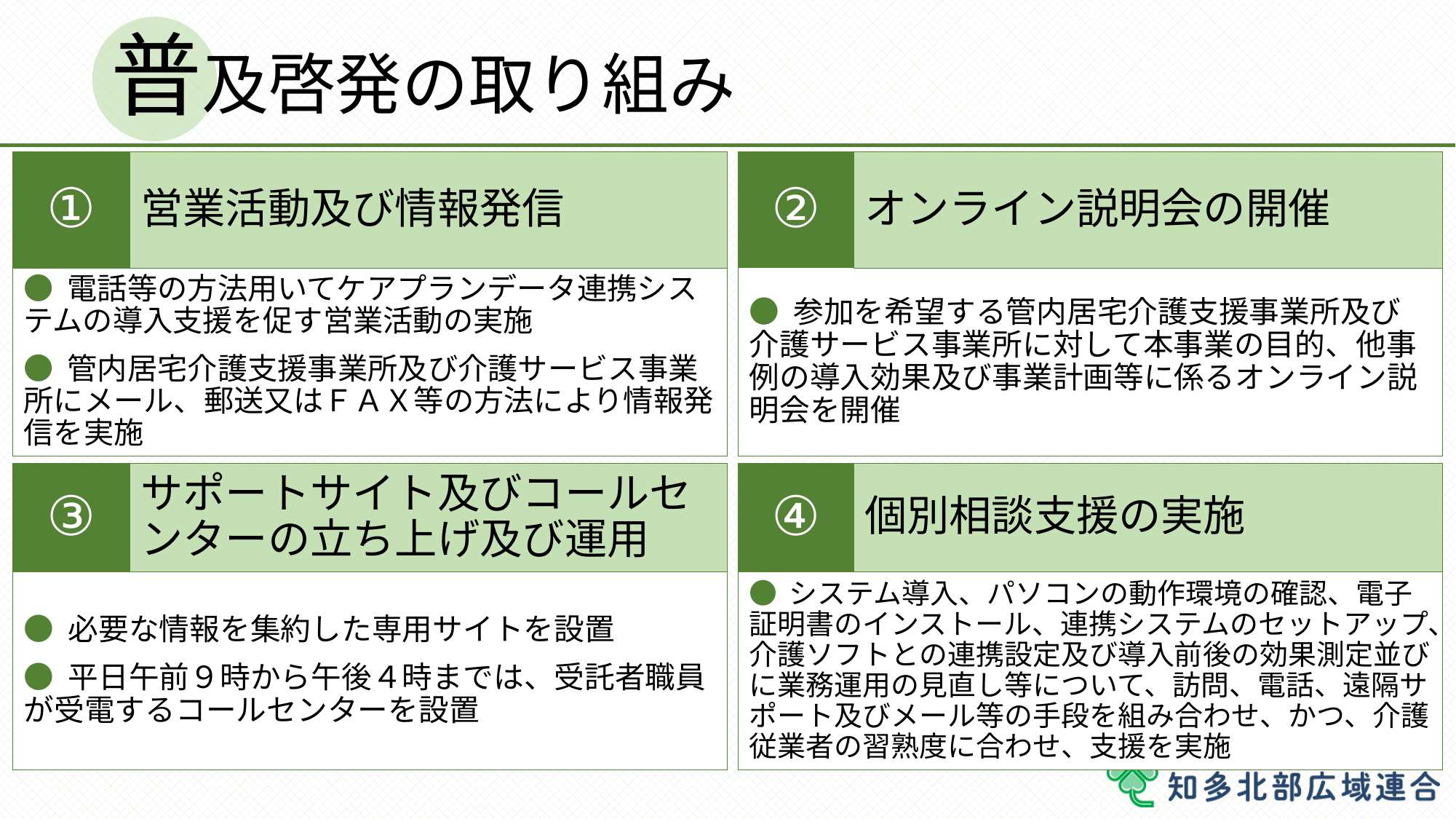

# 普及啓発の取り組み
②
オンライン説明会の開催
● 参加を希望する管内居宅介護支援事業所及び介護サービス事業所に対して本事業の目的、他事例の導入効果及び事業計画等に係るオンライン説明会を開催
①
営業活動及び情報発信
● 電話等の方法用いてケアプランデータ連携システムの導入支援を促す営業活動の実施
● 管内居宅介護支援事業所及び介護サービス事業所にメール、郵送又はＦＡＸ等の方法により情報発信を実施
③
サポートサイト及びコールセンターの立ち上げ及び運用
● 必要な情報を集約した専用サイトを設置
● 平日午前９時から午後４時までは、受託者職員が受電するコールセンターを設置
④
個別相談支援の実施
● システム導入、パソコンの動作環境の確認、電子証明書のインストール、連携システムのセットアップ、介護ソフトとの連携設定及び導入前後の効果測定並びに業務運用の見直し等について、訪問、電話、遠隔サポート及びメール等の手段を組み合わせ、かつ、介護従業者の習熟度に合わせ、支援を実施